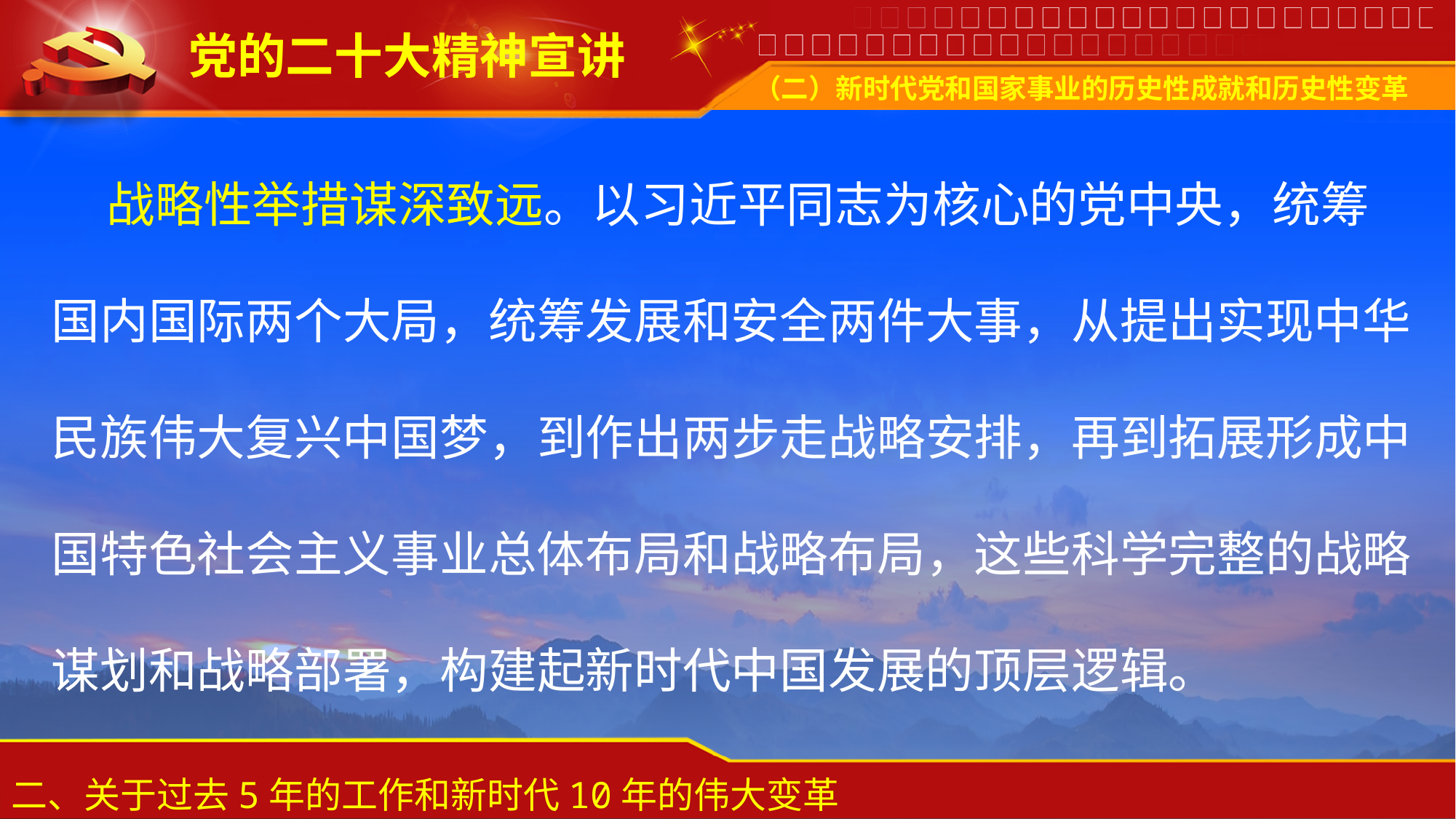

党的二十大精神宣讲
（二）新时代党和国家事业的历史性成就和历史性变革
    战略性举措谋深致远。以习近平同志为核心的党中央，统筹国内国际两个大局，统筹发展和安全两件大事，从提出实现中华民族伟大复兴中国梦，到作出两步走战略安排，再到拓展形成中国特色社会主义事业总体布局和战略布局，这些科学完整的战略谋划和战略部署，构建起新时代中国发展的顶层逻辑。
二、关于过去5年的工作和新时代10年的伟大变革